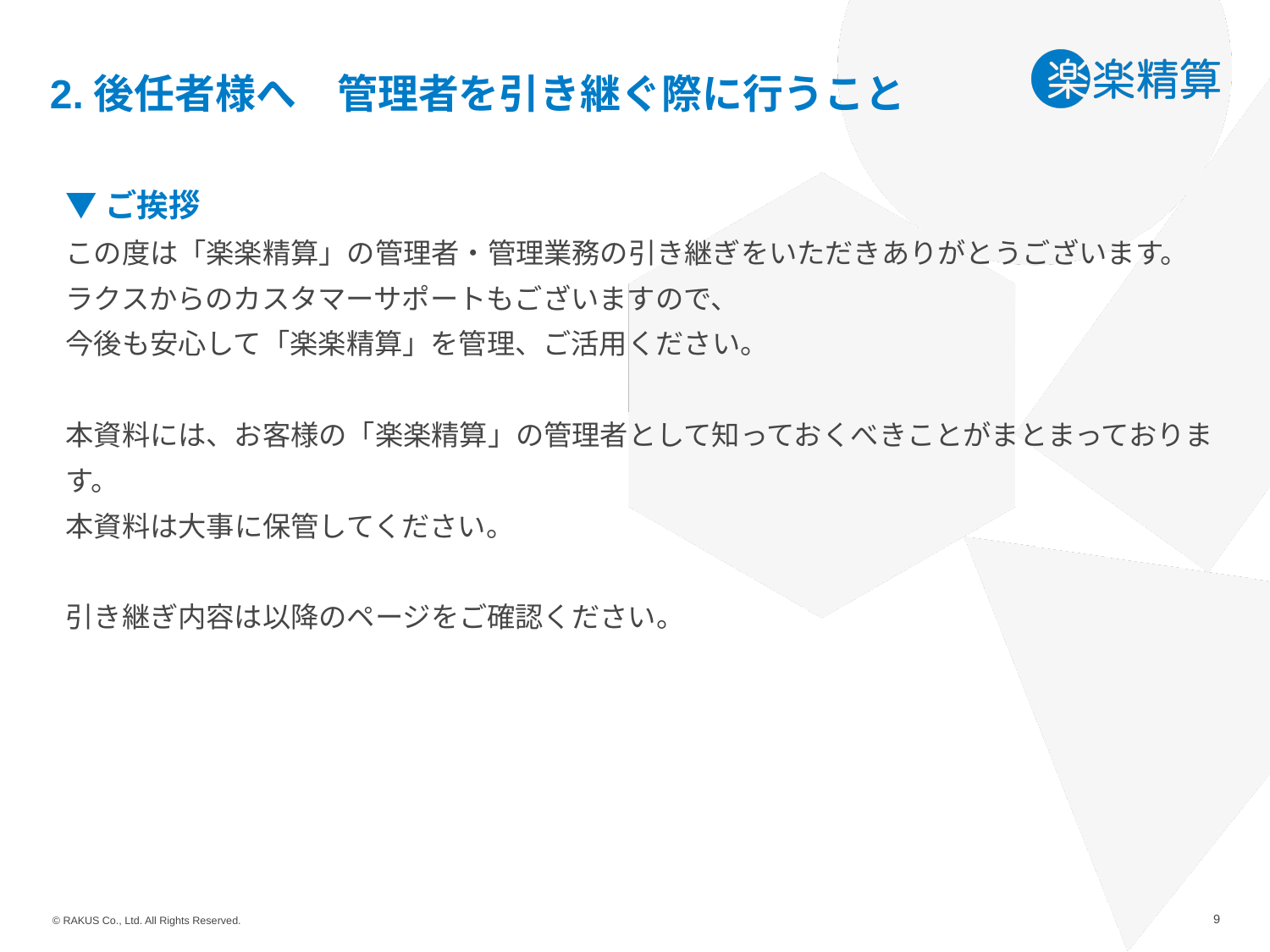

# 2.後任者様へ　管理者を引き継ぐ際に行うこと
▼ご挨拶
この度は「楽楽精算」の管理者・管理業務の引き継ぎをいただきありがとうございます。
ラクスからのカスタマーサポートもございますので、
今後も安心して「楽楽精算」を管理、ご活用ください。

本資料には、お客様の「楽楽精算」の管理者として知っておくべきことがまとまっております。
本資料は大事に保管してください。

引き継ぎ内容は以降のページをご確認ください。
9